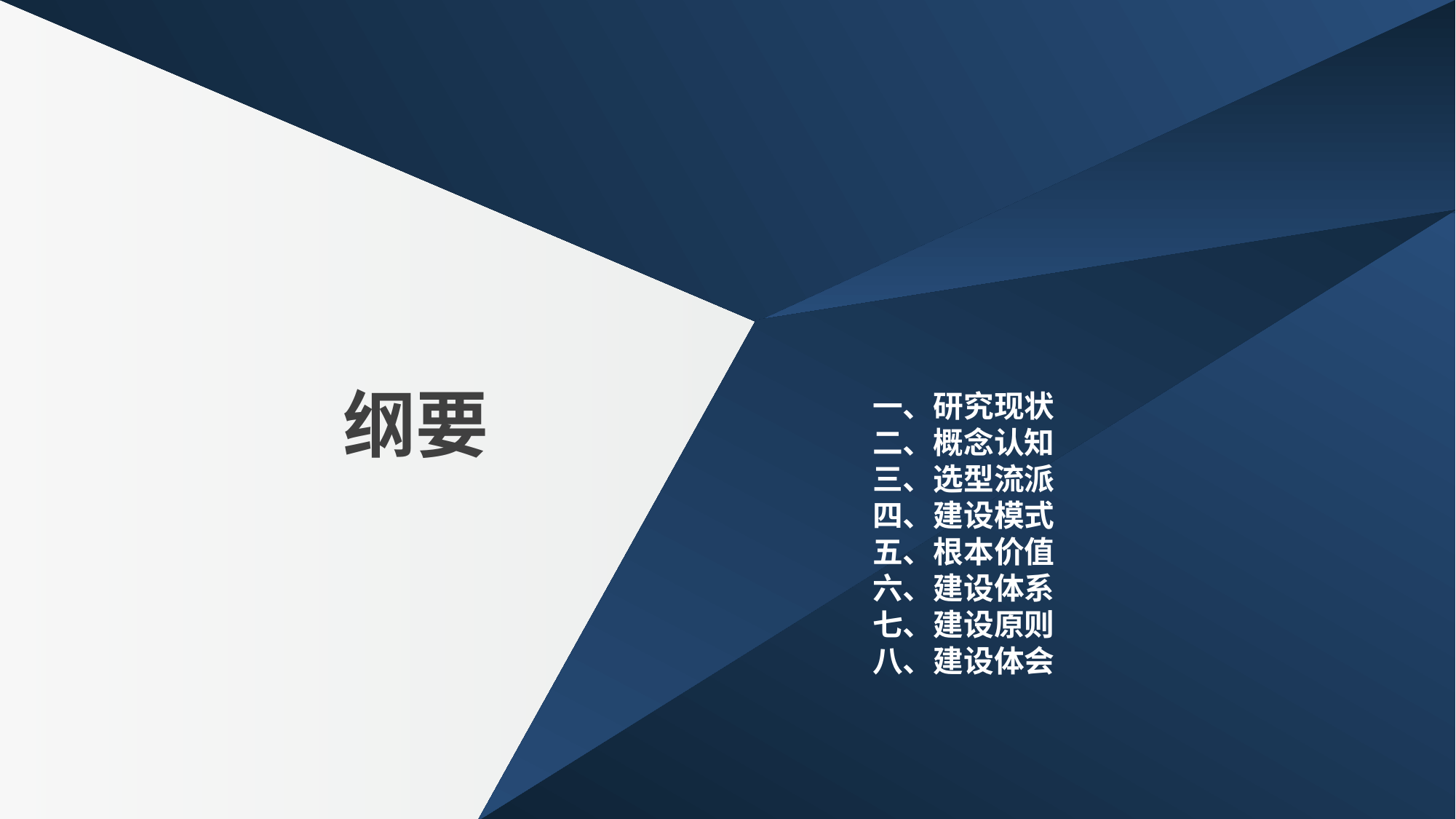

纲要
一、研究现状
二、概念认知
三、选型流派
四、建设模式
五、根本价值
六、建设体系
七、建设原则
八、建设体会